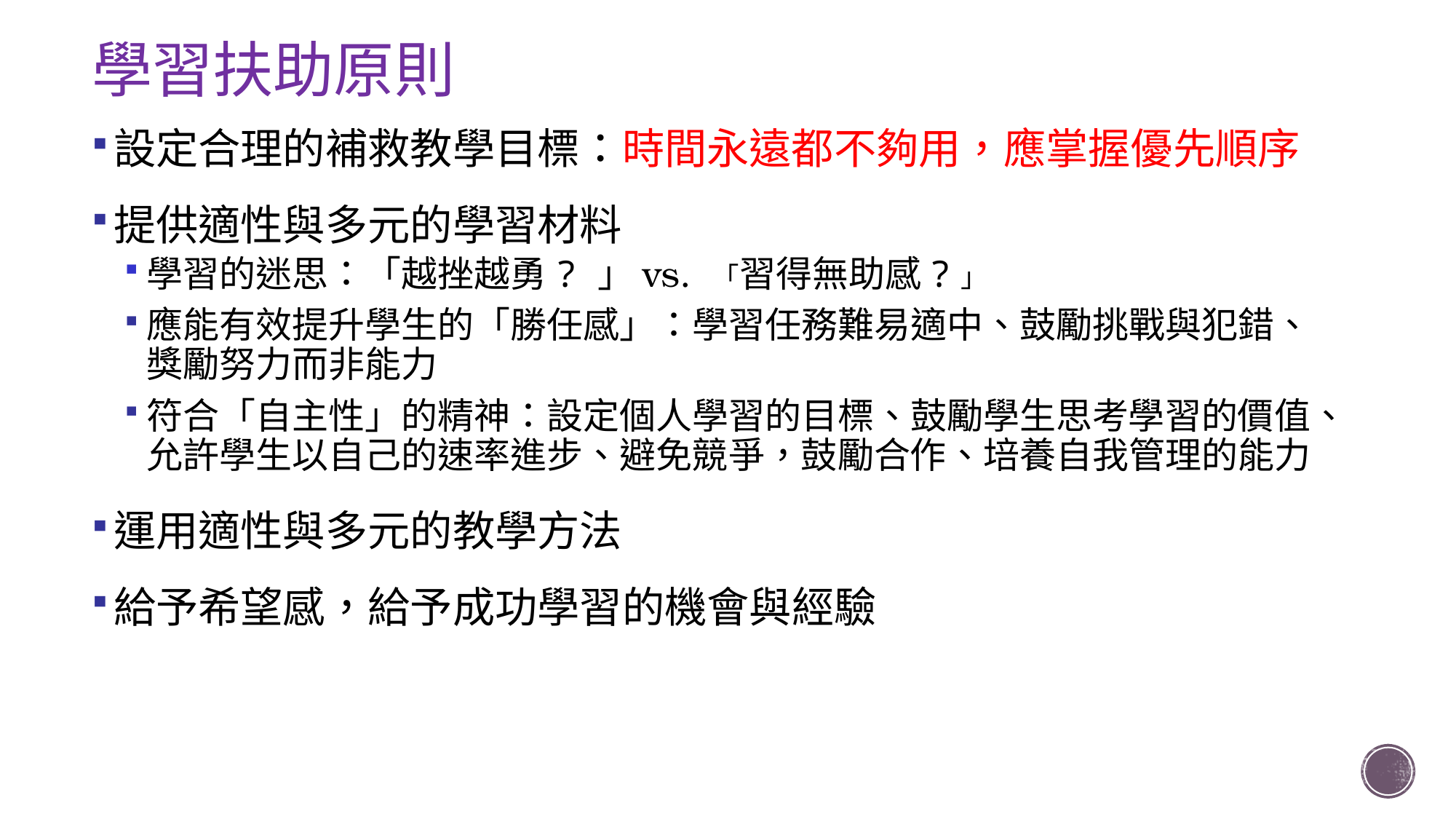

# 學習扶助原則
設定合理的補救教學目標：時間永遠都不夠用，應掌握優先順序
提供適性與多元的學習材料
學習的迷思：「越挫越勇? 」vs. 「習得無助感?」
應能有效提升學生的「勝任感」：學習任務難易適中、鼓勵挑戰與犯錯、獎勵努力而非能力
符合「自主性」的精神：設定個人學習的目標、鼓勵學生思考學習的價值、允許學生以自己的速率進步、避免競爭，鼓勵合作、培養自我管理的能力
運用適性與多元的教學方法
給予希望感，給予成功學習的機會與經驗